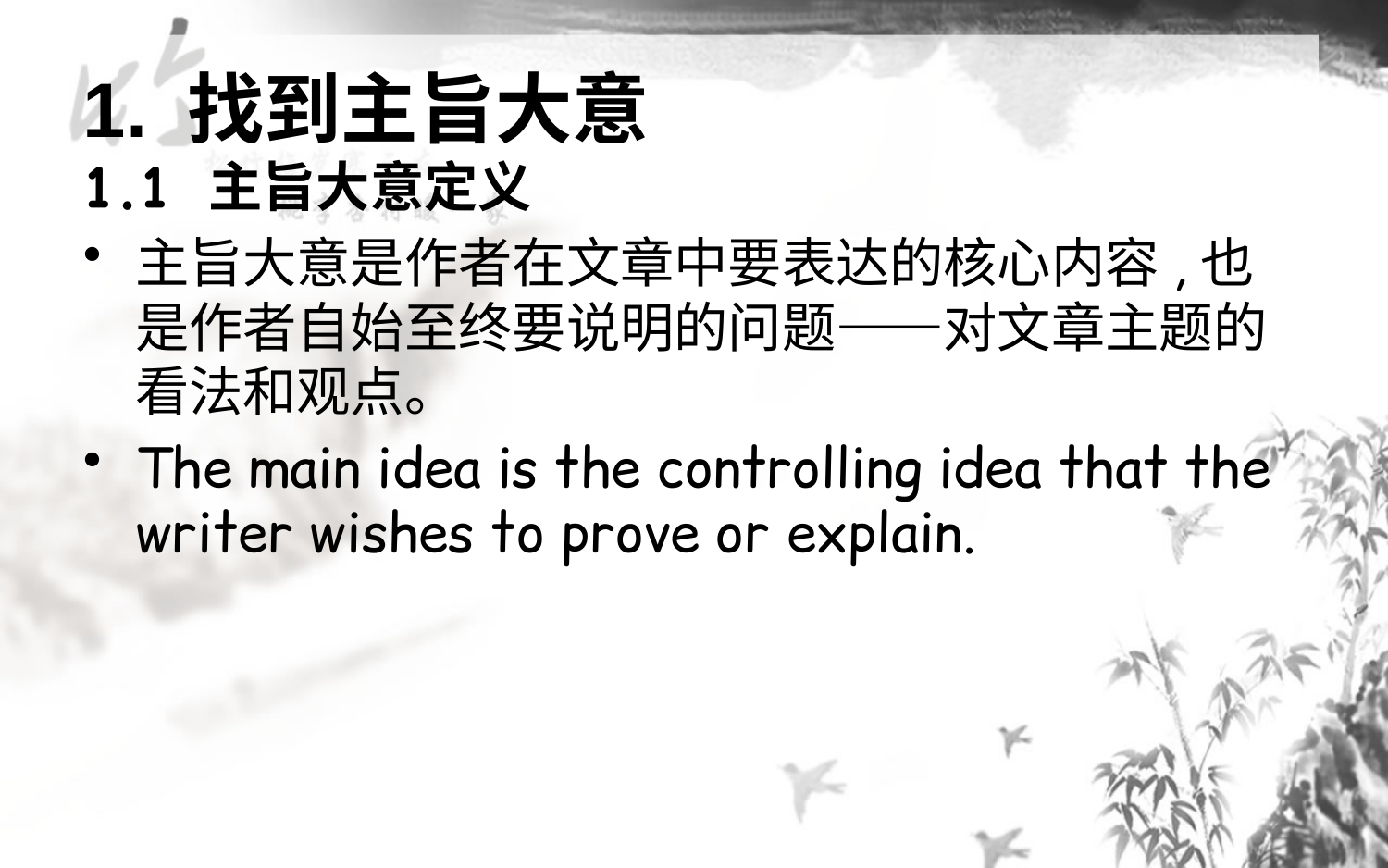

# 1. 找到主旨大意
1.1 主旨大意定义
主旨大意是作者在文章中要表达的核心内容,也是作者自始至终要说明的问题——对文章主题的看法和观点。
The main idea is the controlling idea that the writer wishes to prove or explain.